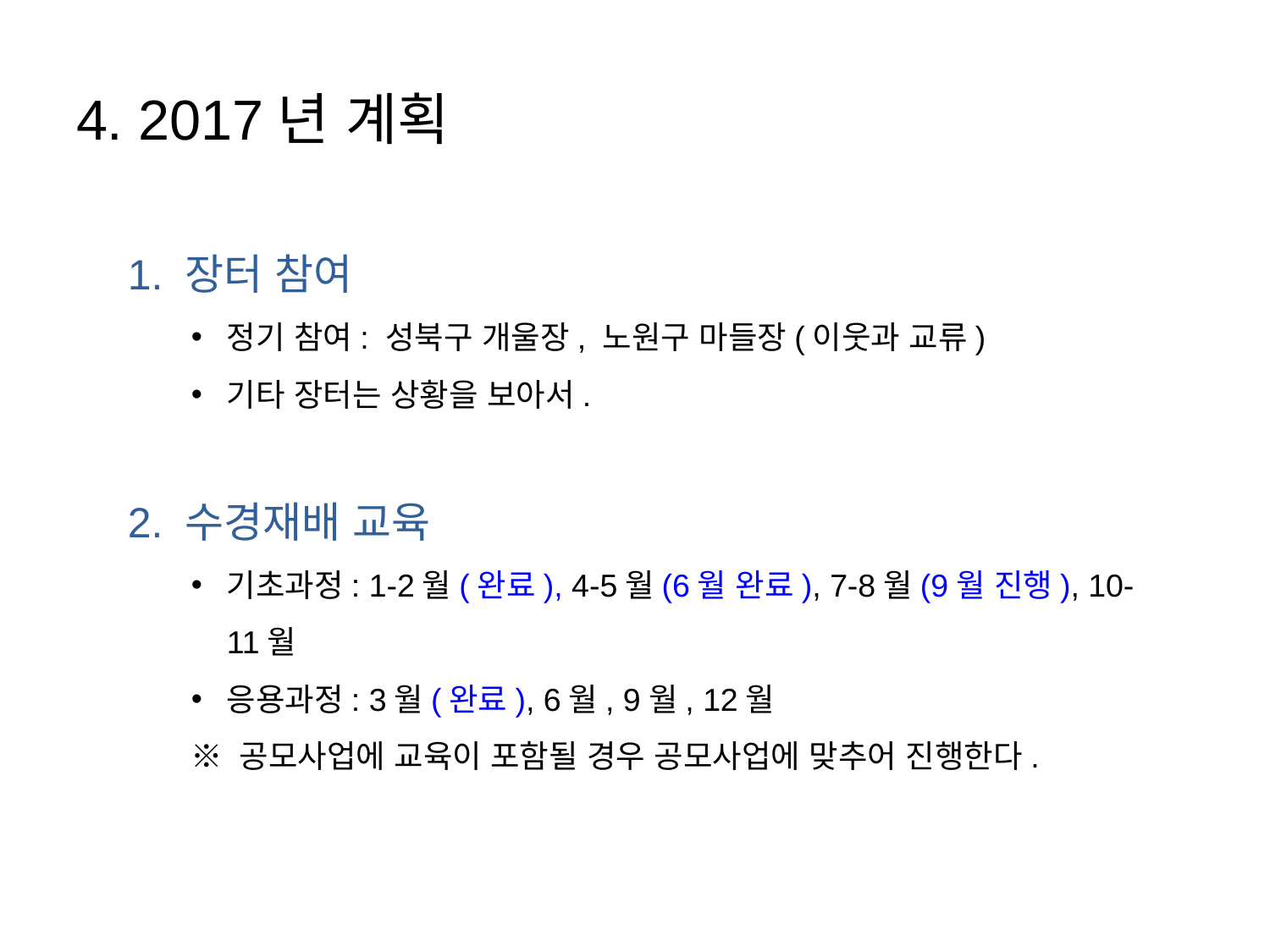

# 4. 2017년 계획
1. 장터 참여
정기 참여: 성북구 개울장, 노원구 마들장(이웃과 교류)
기타 장터는 상황을 보아서.

2. 수경재배 교육
기초과정: 1-2월(완료), 4-5월(6월 완료), 7-8월(9월 진행), 10-11월
응용과정: 3월(완료), 6월, 9월, 12월
※ 공모사업에 교육이 포함될 경우 공모사업에 맞추어 진행한다.